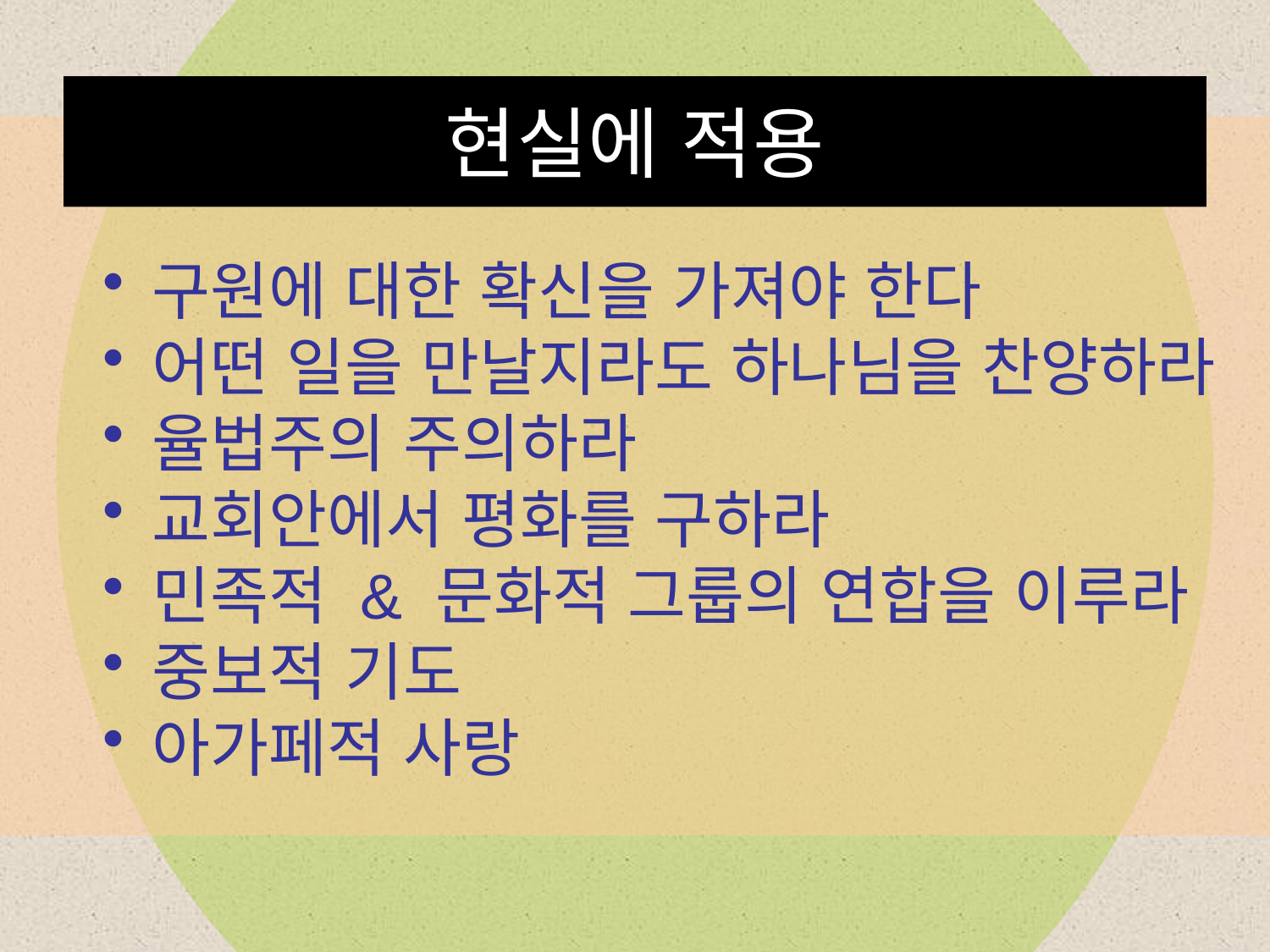

현실에 적용

구원에 대한 확신을 가져야 한다
어떤 일을 만날지라도 하나님을 찬양하라
율법주의 주의하라
교회안에서 평화를 구하라
민족적 & 문화적 그룹의 연합을 이루라
중보적 기도
아가페적 사랑